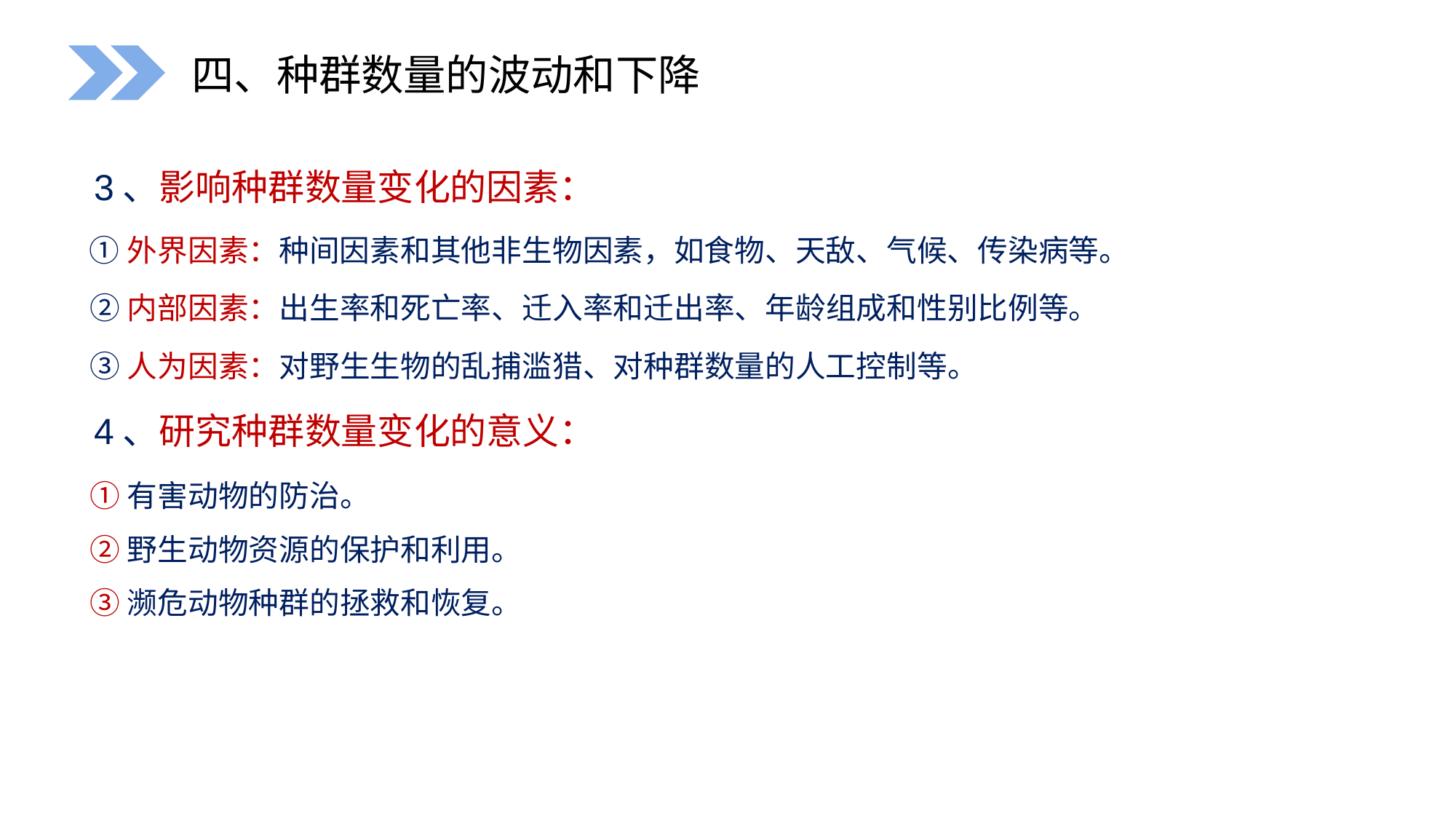

四、种群数量的波动和下降
3、影响种群数量变化的因素：
①外界因素：种间因素和其他非生物因素，如食物、天敌、气候、传染病等。
②内部因素：出生率和死亡率、迁入率和迁出率、年龄组成和性别比例等。
③人为因素：对野生生物的乱捕滥猎、对种群数量的人工控制等。
4、研究种群数量变化的意义：
①有害动物的防治。
②野生动物资源的保护和利用。
③濒危动物种群的拯救和恢复。